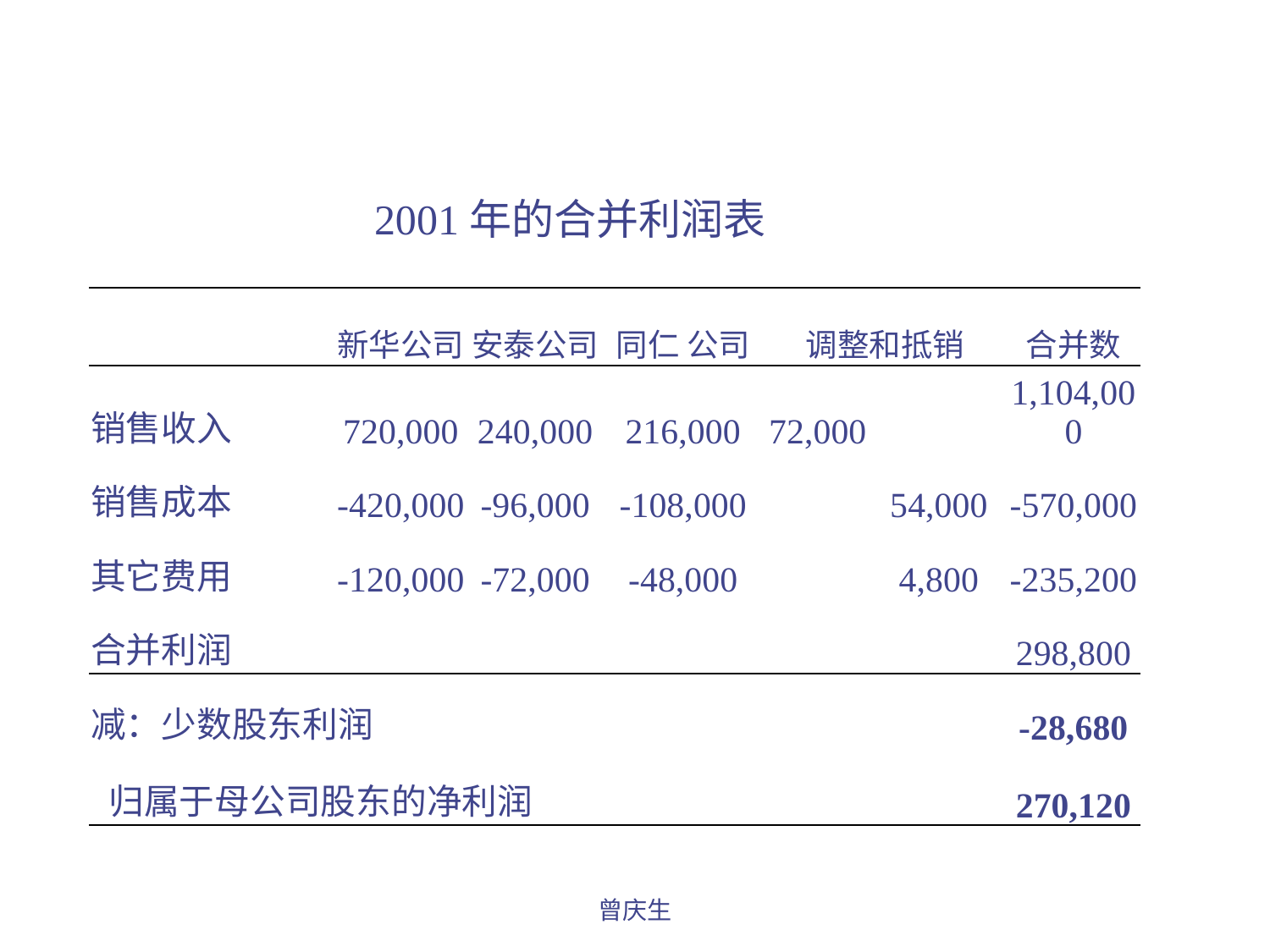

2001年的合并利润表
|  | 新华公司 | 安泰公司 | 同仁 公司 | 调整和抵销 |  | 合并数 |
| --- | --- | --- | --- | --- | --- | --- |
| 销售收入 | 720,000 | 240,000 | 216,000 | 72,000 |  | 1,104,000 |
| 销售成本 | -420,000 | -96,000 | -108,000 |  | 54,000 | -570,000 |
| 其它费用 | -120,000 | -72,000 | -48,000 |  | 4,800 | -235,200 |
| 合并利润 |  |  |  |  |  | 298,800 |
| 减：少数股东利润 |  |  |  |  |  | -28,680 |
| 归属于母公司股东的净利润 |  |  |  |  |  | 270,120 |
曾庆生